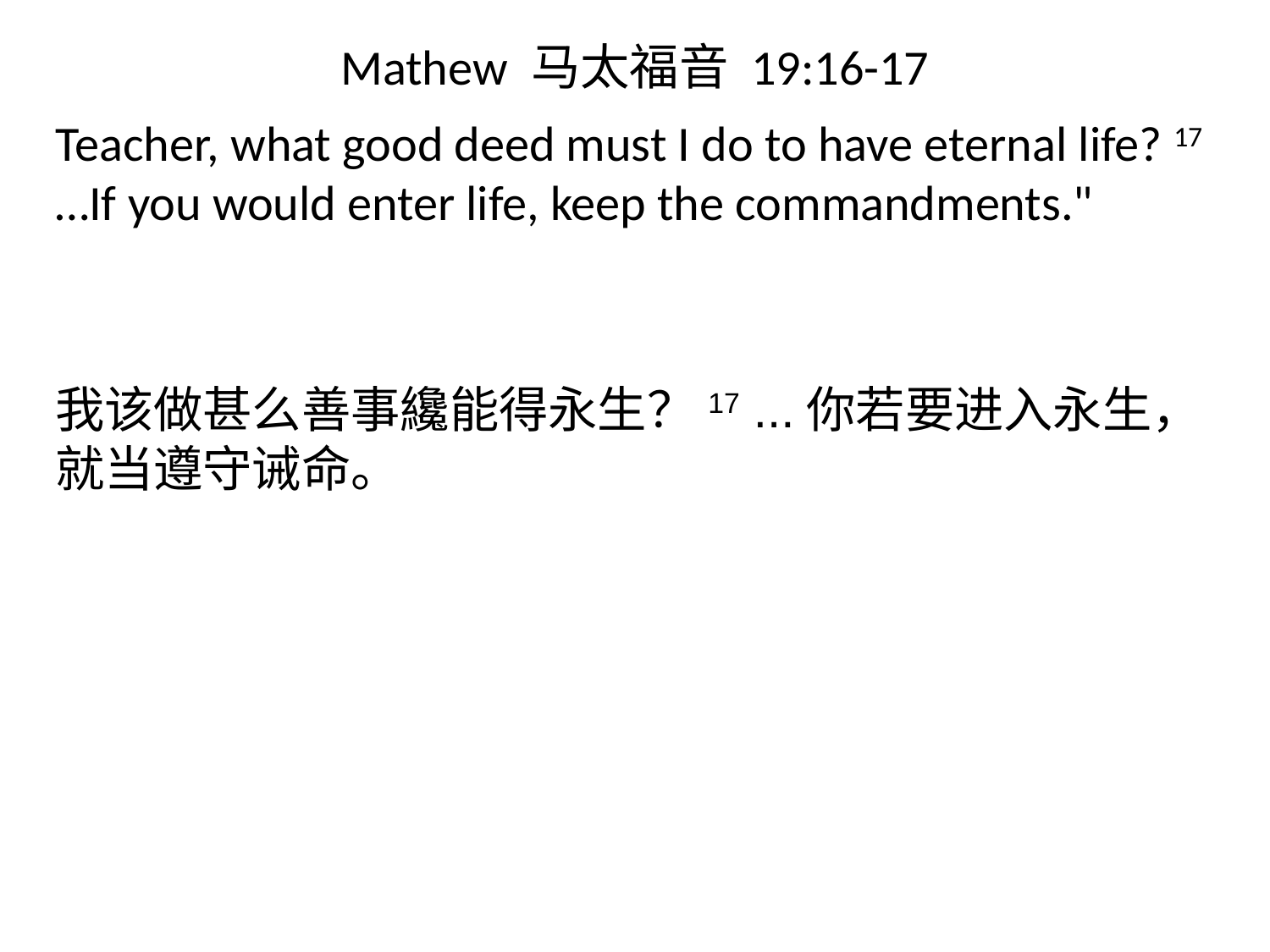

# Mathew 马太福音 19:16-17
Teacher, what good deed must I do to have eternal life? 17 …If you would enter life, keep the commandments."

我该做甚么善事纔能得永生？17 ...你若要进入永生，就当遵守诫命。